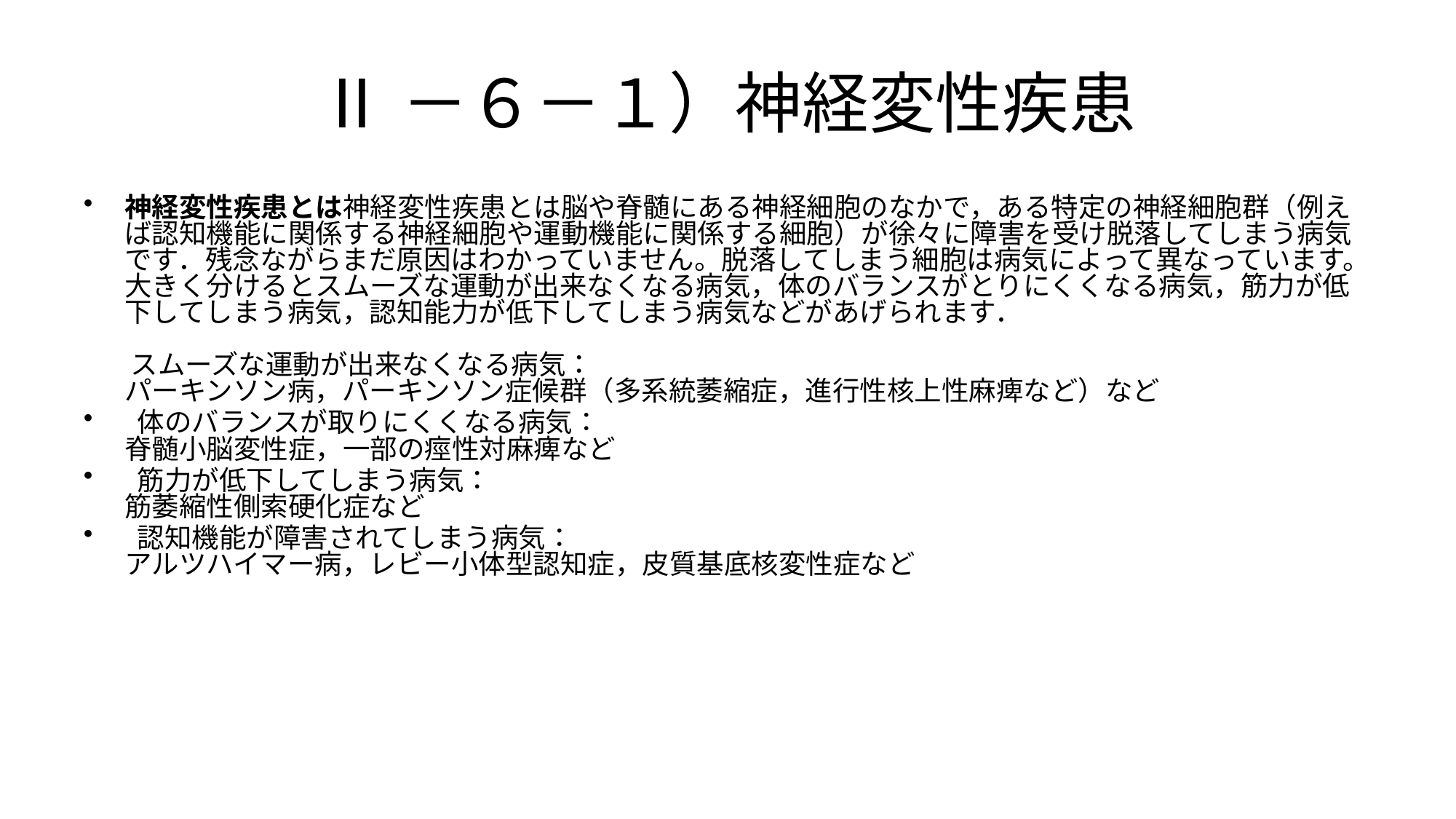

# Ⅱ－６－１）神経変性疾患
神経変性疾患とは神経変性疾患とは脳や脊髄にある神経細胞のなかで，ある特定の神経細胞群（例えば認知機能に関係する神経細胞や運動機能に関係する細胞）が徐々に障害を受け脱落してしまう病気です．残念ながらまだ原因はわかっていません。脱落してしまう細胞は病気によって異なっています。大きく分けるとスムーズな運動が出来なくなる病気，体のバランスがとりにくくなる病気，筋力が低下してしまう病気，認知能力が低下してしまう病気などがあげられます．
 スムーズな運動が出来なくなる病気：
パーキンソン病，パーキンソン症候群（多系統萎縮症，進行性核上性麻痺など）など
 体のバランスが取りにくくなる病気：
脊髄小脳変性症，一部の痙性対麻痺など
 筋力が低下してしまう病気：
筋萎縮性側索硬化症など
 認知機能が障害されてしまう病気：
アルツハイマー病，レビー小体型認知症，皮質基底核変性症など